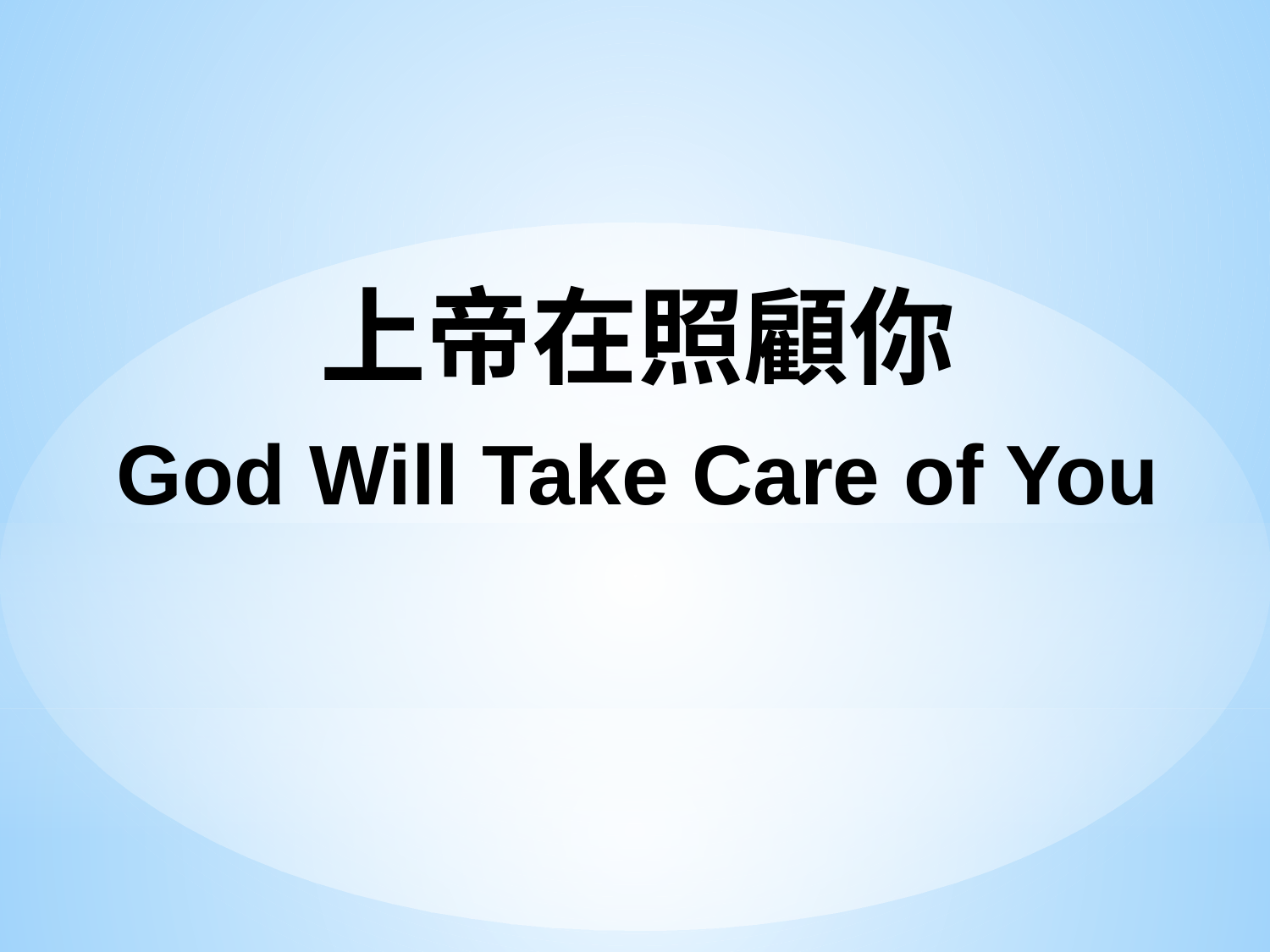

上帝在照顧你
God Will Take Care of You